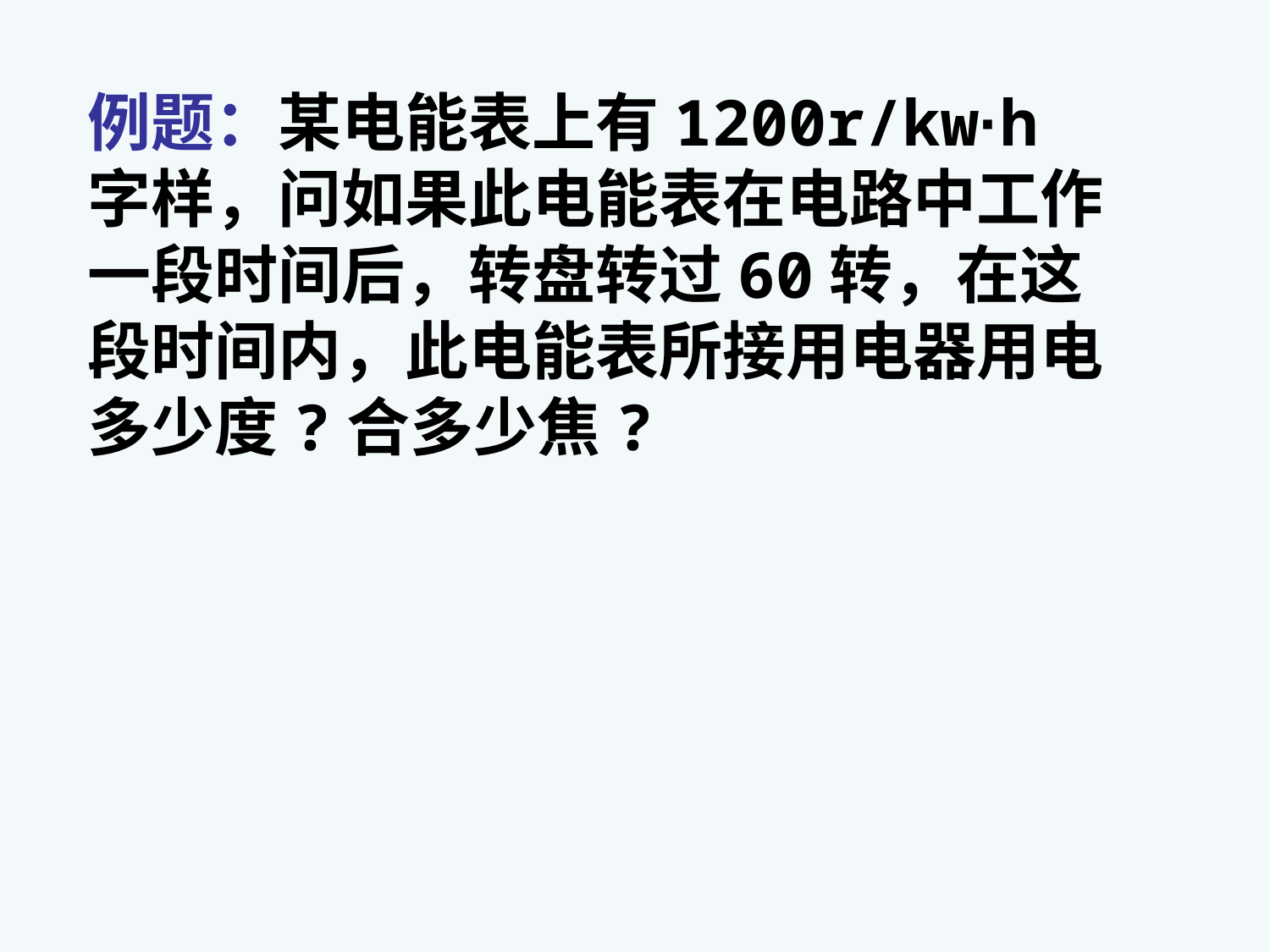

例题：某电能表上有1200r/kw·h字样，问如果此电能表在电路中工作一段时间后，转盘转过60转，在这段时间内，此电能表所接用电器用电多少度?合多少焦?